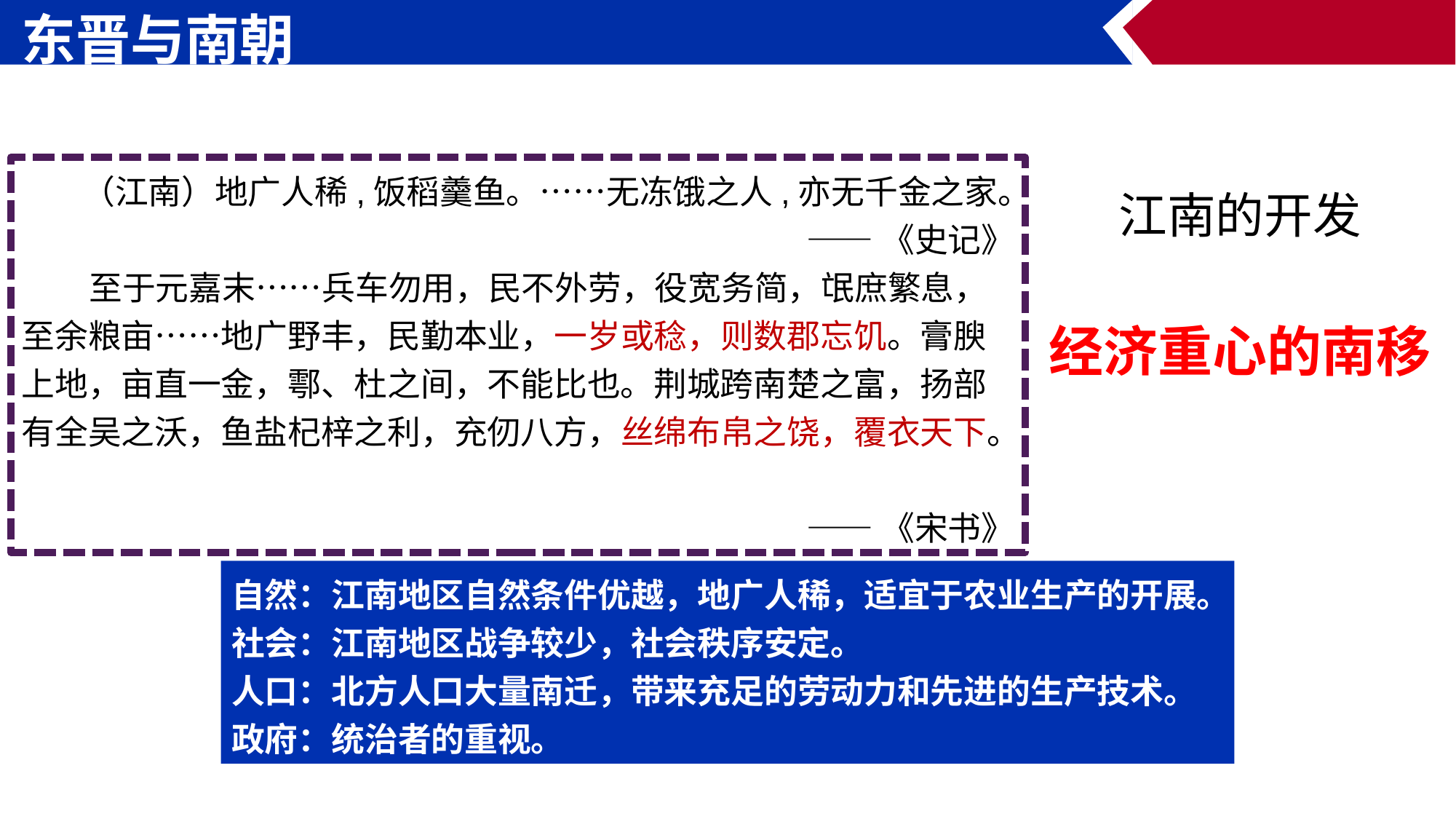

东晋与南朝
       （江南）地广人稀,饭稻羹鱼。……无冻饿之人,亦无千金之家。
——《史记》
        至于元嘉末……兵车勿用，民不外劳，役宽务简，氓庶繁息，至余粮亩……地广野丰，民勤本业，一岁或稔，则数郡忘饥。膏腴上地，亩直一金，鄠、杜之间，不能比也。荆城跨南楚之富，扬部有全吴之沃，鱼盐杞梓之利，充仞八方，丝绵布帛之饶，覆衣天下。
                     ——《宋书》
江南的开发
经济重心的南移
自然：江南地区自然条件优越，地广人稀，适宜于农业生产的开展。
社会：江南地区战争较少，社会秩序安定。
人口：北方人口大量南迁，带来充足的劳动力和先进的生产技术。
政府：统治者的重视。